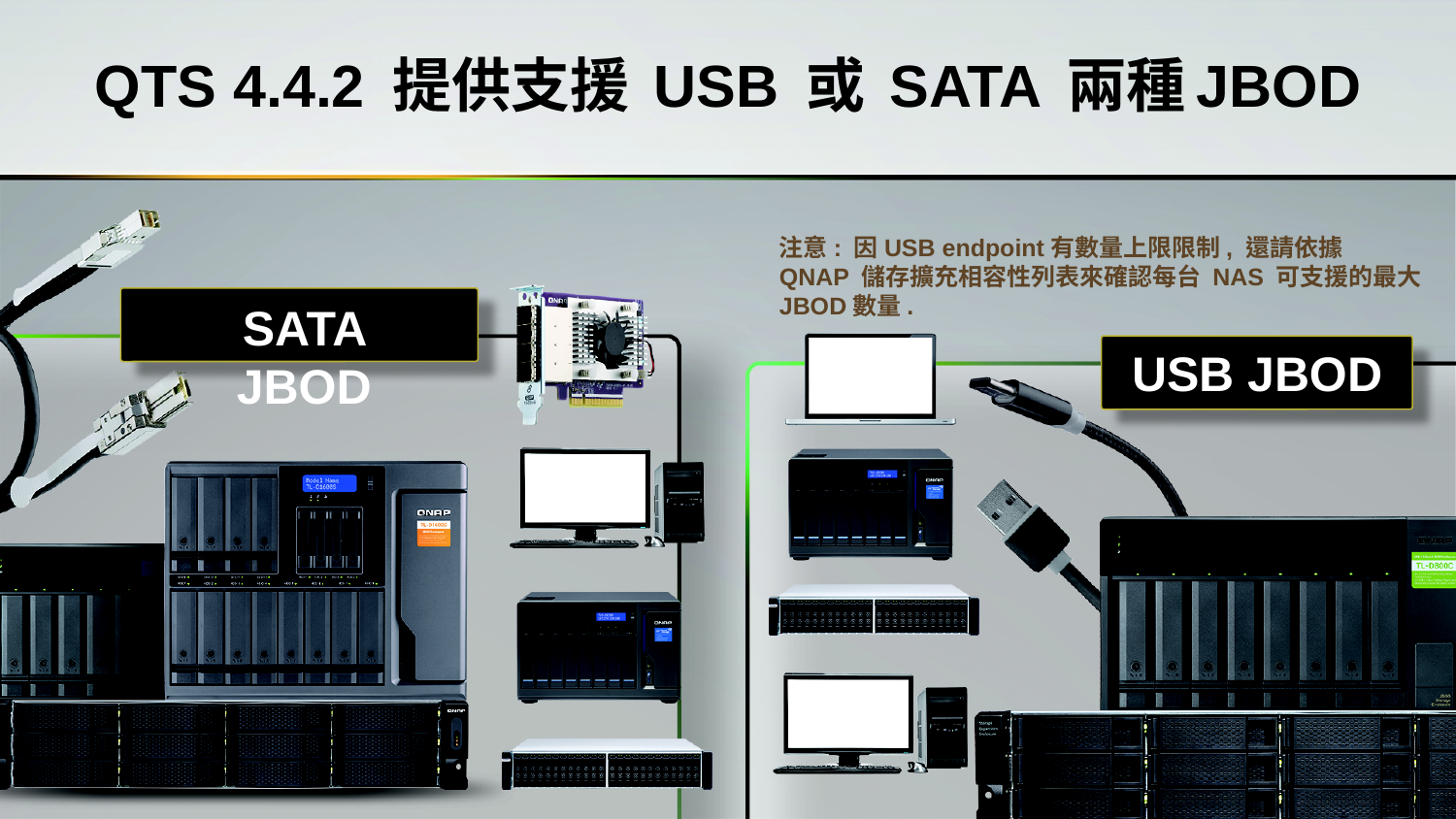

# QTS 4.4.2 提供支援 USB 或 SATA 兩種JBOD
注意: 因USB endpoint有數量上限限制, 還請依據 QNAP 儲存擴充相容性列表來確認每台 NAS 可支援的最大JBOD數量.

SATA JBOD
USB JBOD